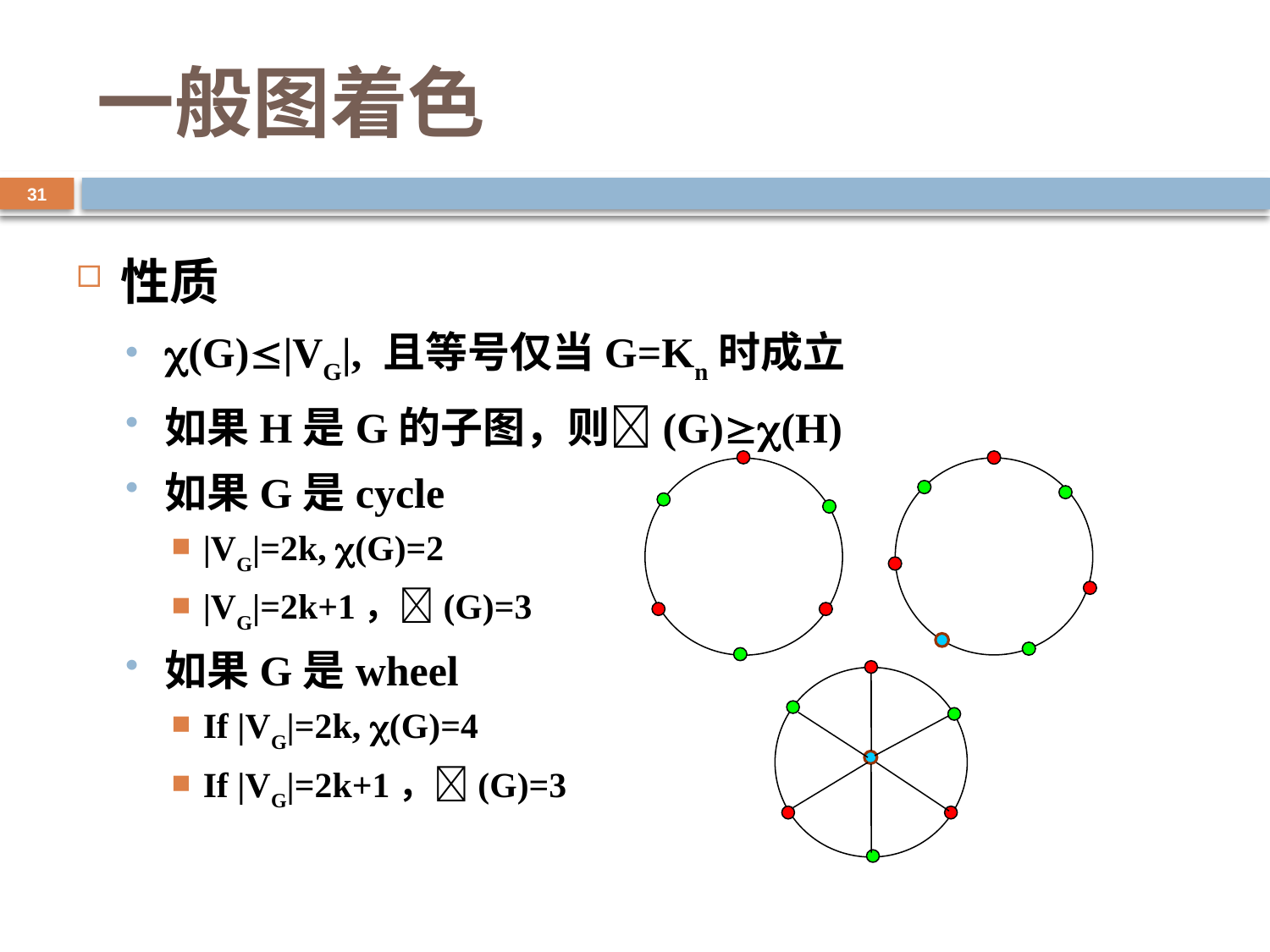

# 一般图着色
31
性质
χ(G)≤|VG|, 且等号仅当G=Kn时成立
如果H是G的子图，则χ(G)≥χ(H)
如果G是cycle
|VG|=2k, χ(G)=2
|VG|=2k+1，χ(G)=3
如果G是wheel
If |VG|=2k, χ(G)=4
If |VG|=2k+1，χ(G)=3